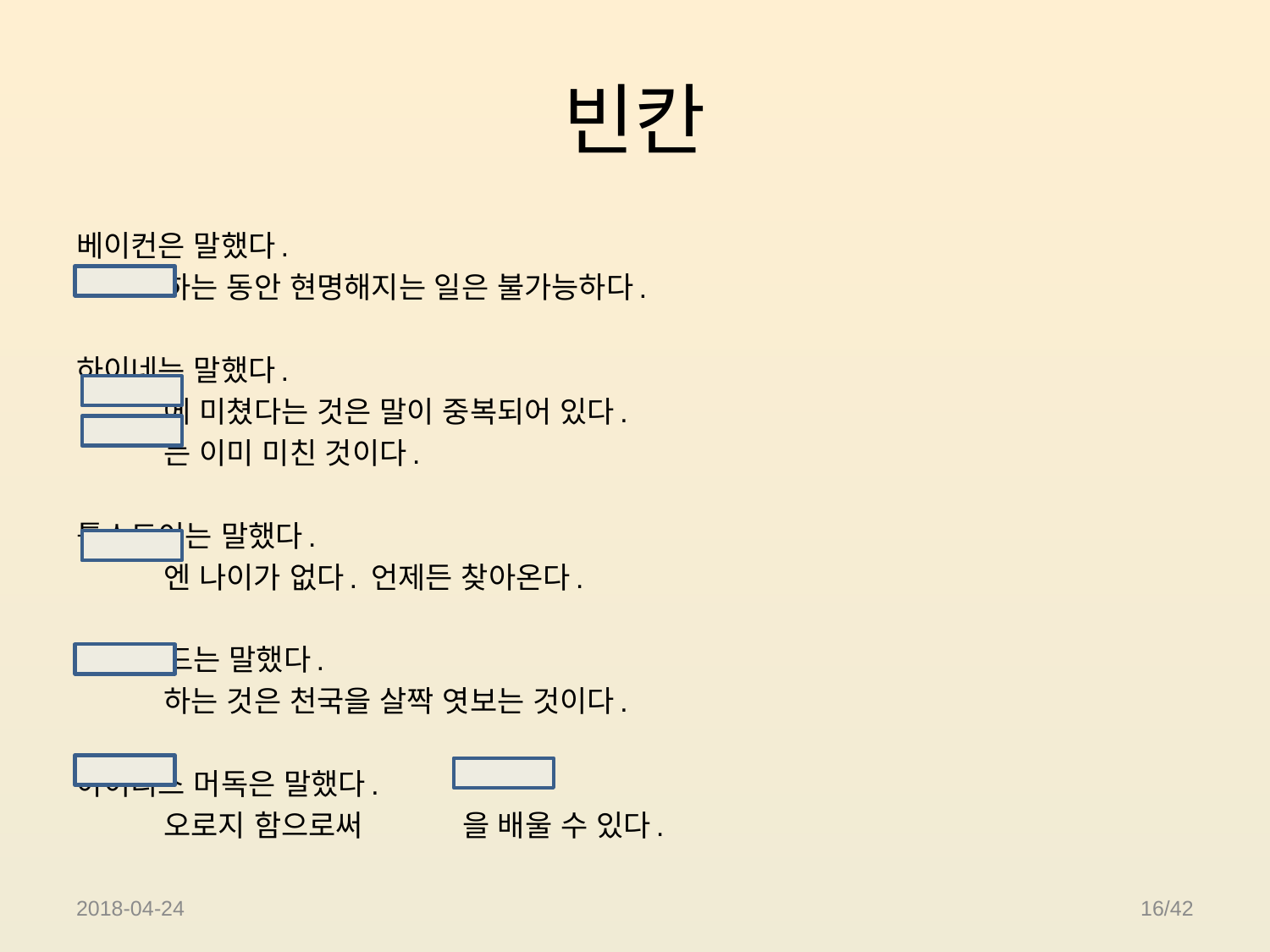

# 빈칸
베이컨은 말했다.
          하는 동안 현명해지는 일은 불가능하다.

하이네는 말했다.
          에 미쳤다는 것은 말이 중복되어 있다.
          는 이미 미친 것이다.

톨스토이는 말했다.
          엔 나이가 없다. 언제든 찾아온다.

캐런 선드는 말했다.
          하는 것은 천국을 살짝 엿보는 것이다.

아이리스 머독은 말했다.
          오로지 함으로써            을 배울 수 있다.

2018-04-24
16/42